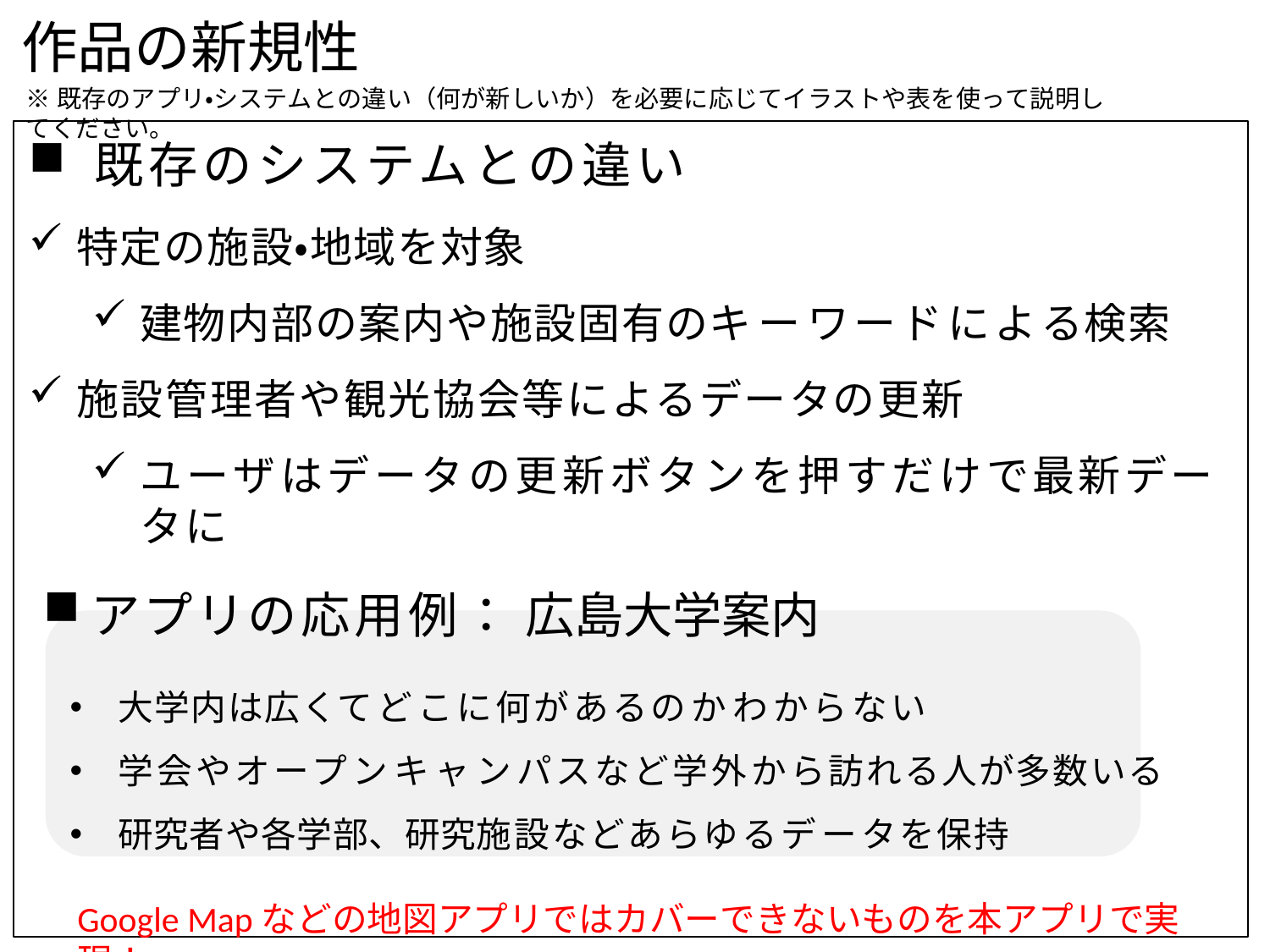

# 作品の新規性
※既存のアプリ・システムとの違い（何が新しいか）を必要に応じてイラストや表を使って説明してください。
既存のシステムとの違い
特定の施設・地域を対象
建物内部の案内や施設固有のキーワードによる検索
施設管理者や観光協会等によるデータの更新
ユーザはデータの更新ボタンを押すだけで最新データに
アプリの応用例： 広島大学案内

大学内は広くてどこに何があるのかわからない
学会やオープンキャンパスなど学外から訪れる人が多数いる
研究者や各学部、研究施設などあらゆるデータを保持

Google Mapなどの地図アプリではカバーできないものを本アプリで実現！